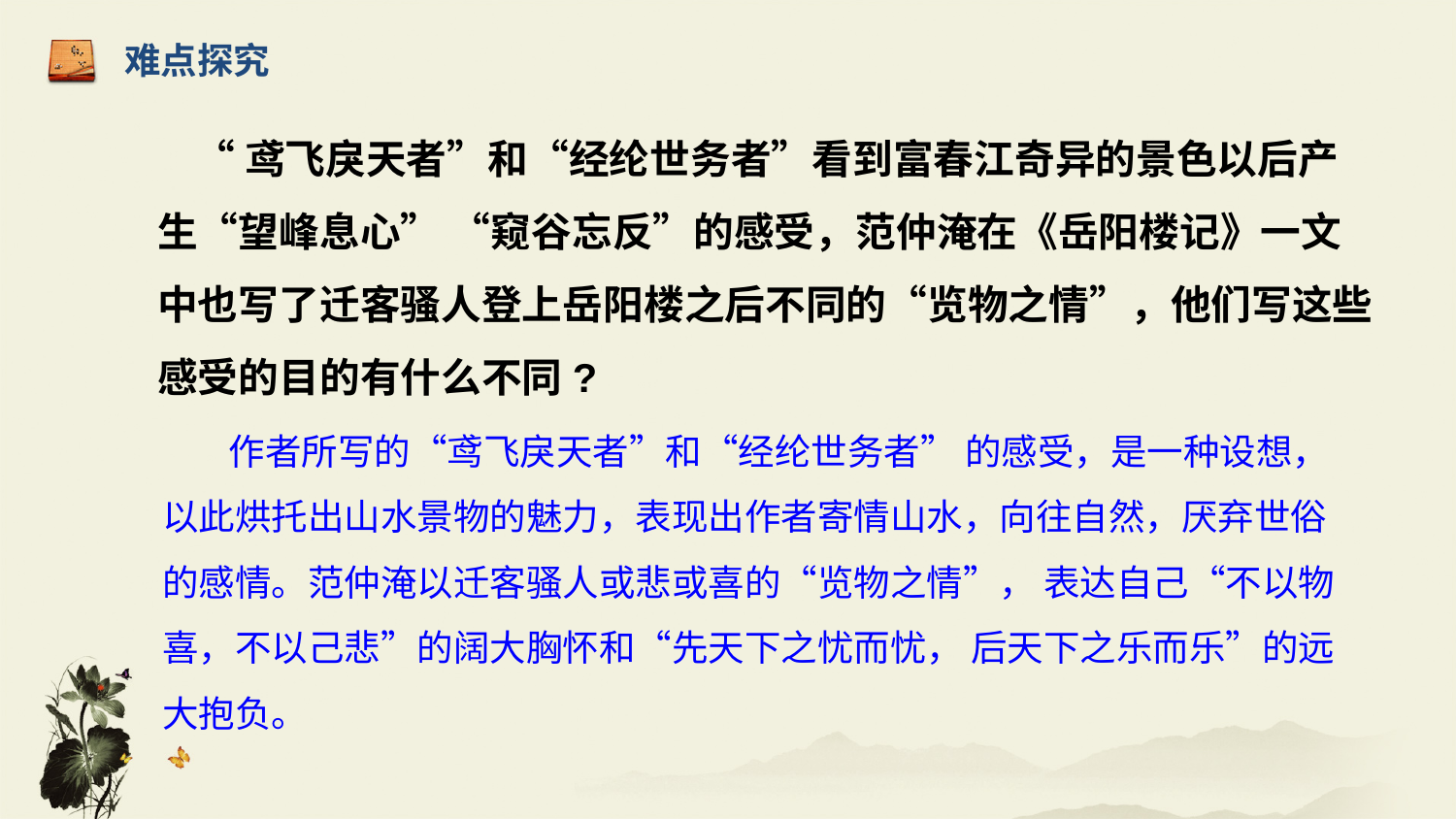

难点探究
    “鸢飞戾天者”和“经纶世务者”看到富春江奇异的景色以后产生“望峰息心” “窥谷忘反”的感受，范仲淹在《岳阳楼记》一文中也写了迁客骚人登上岳阳楼之后不同的“览物之情”，他们写这些感受的目的有什么不同?

       作者所写的“鸢飞戾天者”和“经纶世务者” 的感受，是一种设想，以此烘托出山水景物的魅力，表现出作者寄情山水，向往自然，厌弃世俗的感情。范仲淹以迁客骚人或悲或喜的“览物之情”， 表达自己“不以物喜，不以己悲”的阔大胸怀和“先天下之忧而忧， 后天下之乐而乐”的远大抱负。